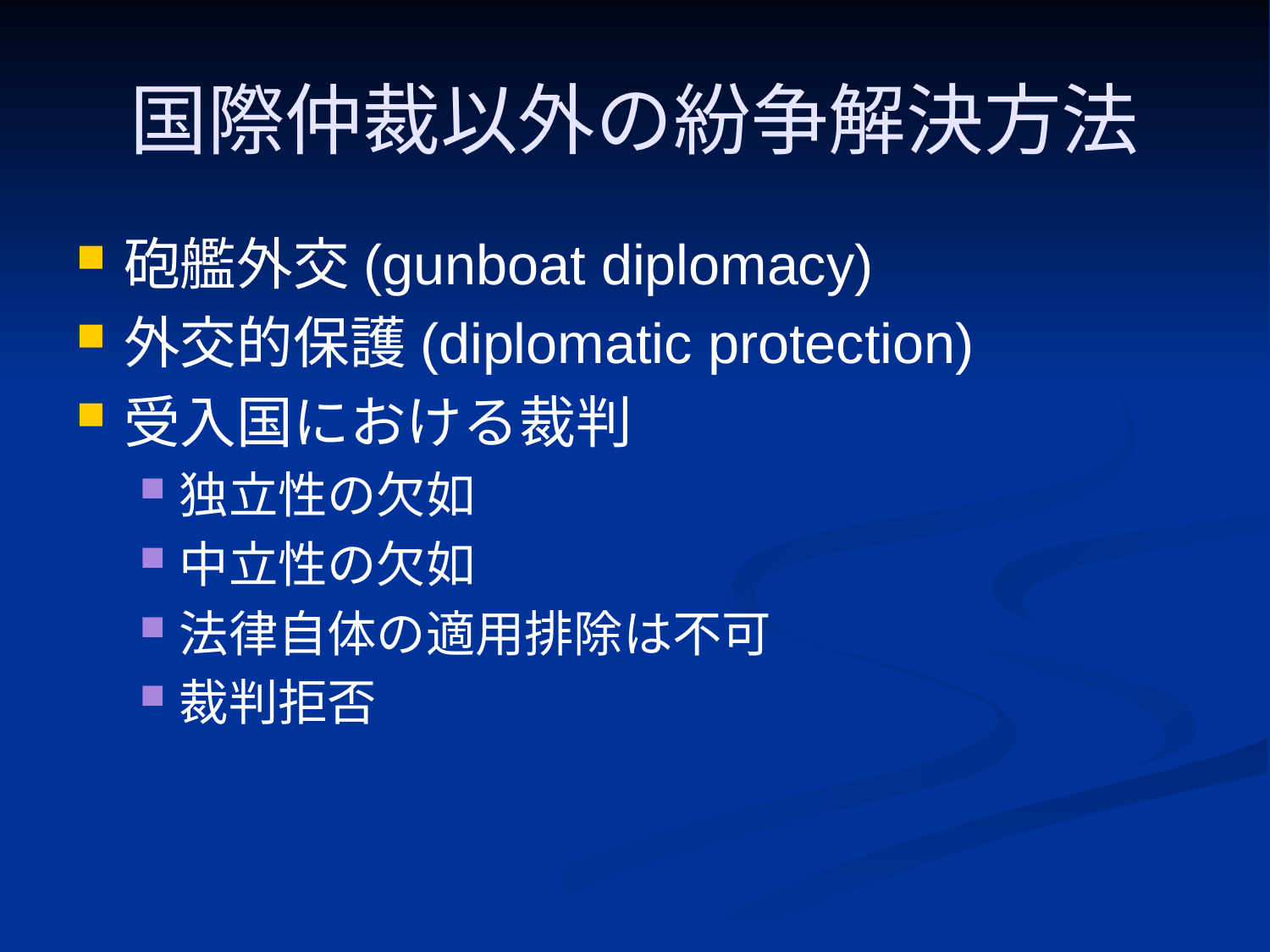

# 国際仲裁以外の紛争解決方法
砲艦外交(gunboat diplomacy)
外交的保護(diplomatic protection)
受入国における裁判
独立性の欠如
中立性の欠如
法律自体の適用排除は不可
裁判拒否